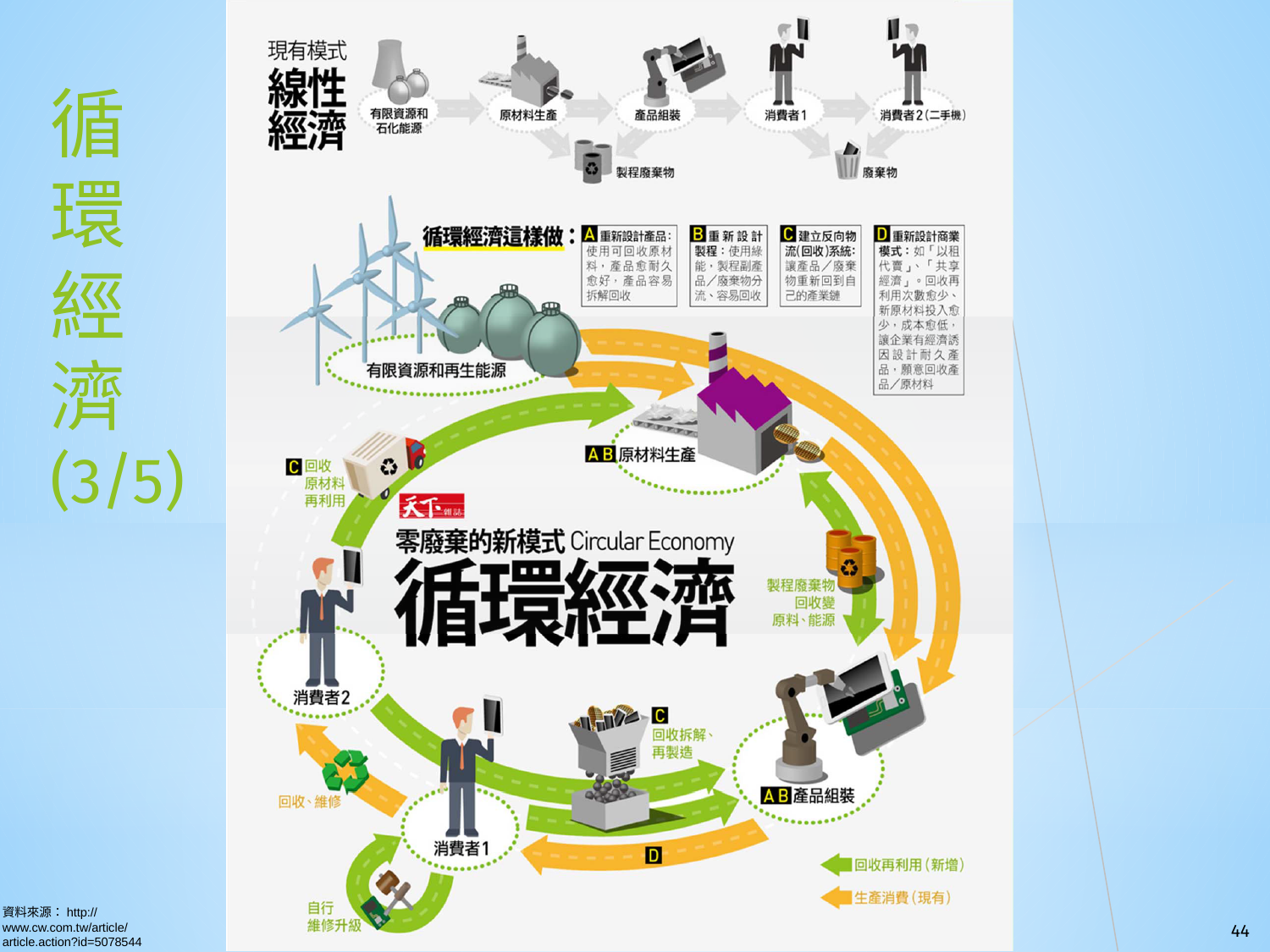

循 環 經 濟
(3/5)

資料來源：http://www.cw.com.tw/article/article.action?id=5078544
44